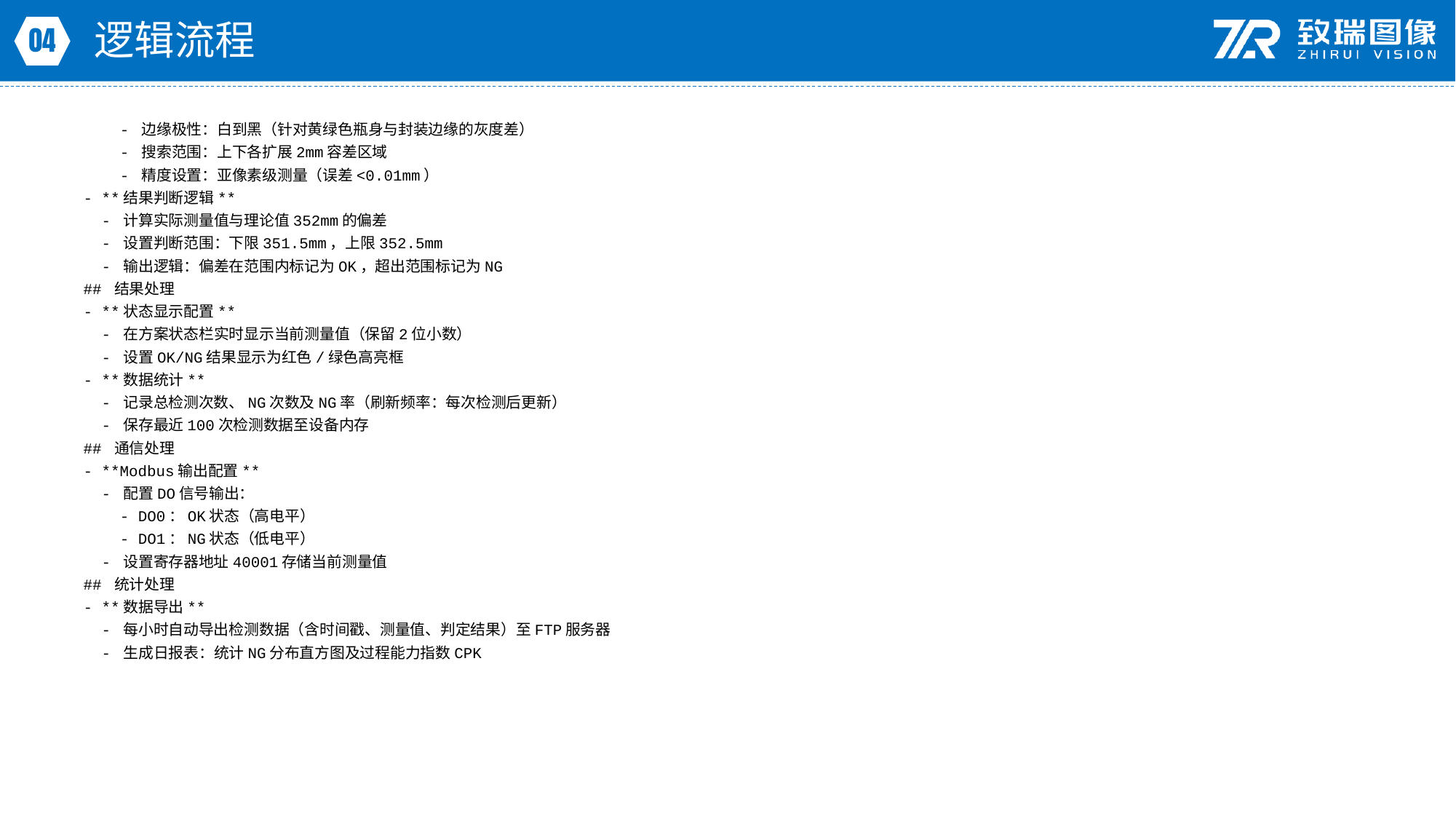

逻辑流程
04

    - 边缘极性：白到黑（针对黄绿色瓶身与封装边缘的灰度差）
    - 搜索范围：上下各扩展2mm容差区域
    - 精度设置：亚像素级测量（误差<0.01mm）
- **结果判断逻辑**
  - 计算实际测量值与理论值352mm的偏差
  - 设置判断范围：下限351.5mm，上限352.5mm
  - 输出逻辑：偏差在范围内标记为OK，超出范围标记为NG
## 结果处理
- **状态显示配置**
  - 在方案状态栏实时显示当前测量值（保留2位小数）
  - 设置OK/NG结果显示为红色/绿色高亮框
- **数据统计**
  - 记录总检测次数、NG次数及NG率（刷新频率：每次检测后更新）
  - 保存最近100次检测数据至设备内存
## 通信处理
- **Modbus输出配置**
  - 配置DO信号输出：
    - DO0：OK状态（高电平）
    - DO1：NG状态（低电平）
  - 设置寄存器地址40001存储当前测量值
## 统计处理
- **数据导出**
  - 每小时自动导出检测数据（含时间戳、测量值、判定结果）至FTP服务器
  - 生成日报表：统计NG分布直方图及过程能力指数CPK